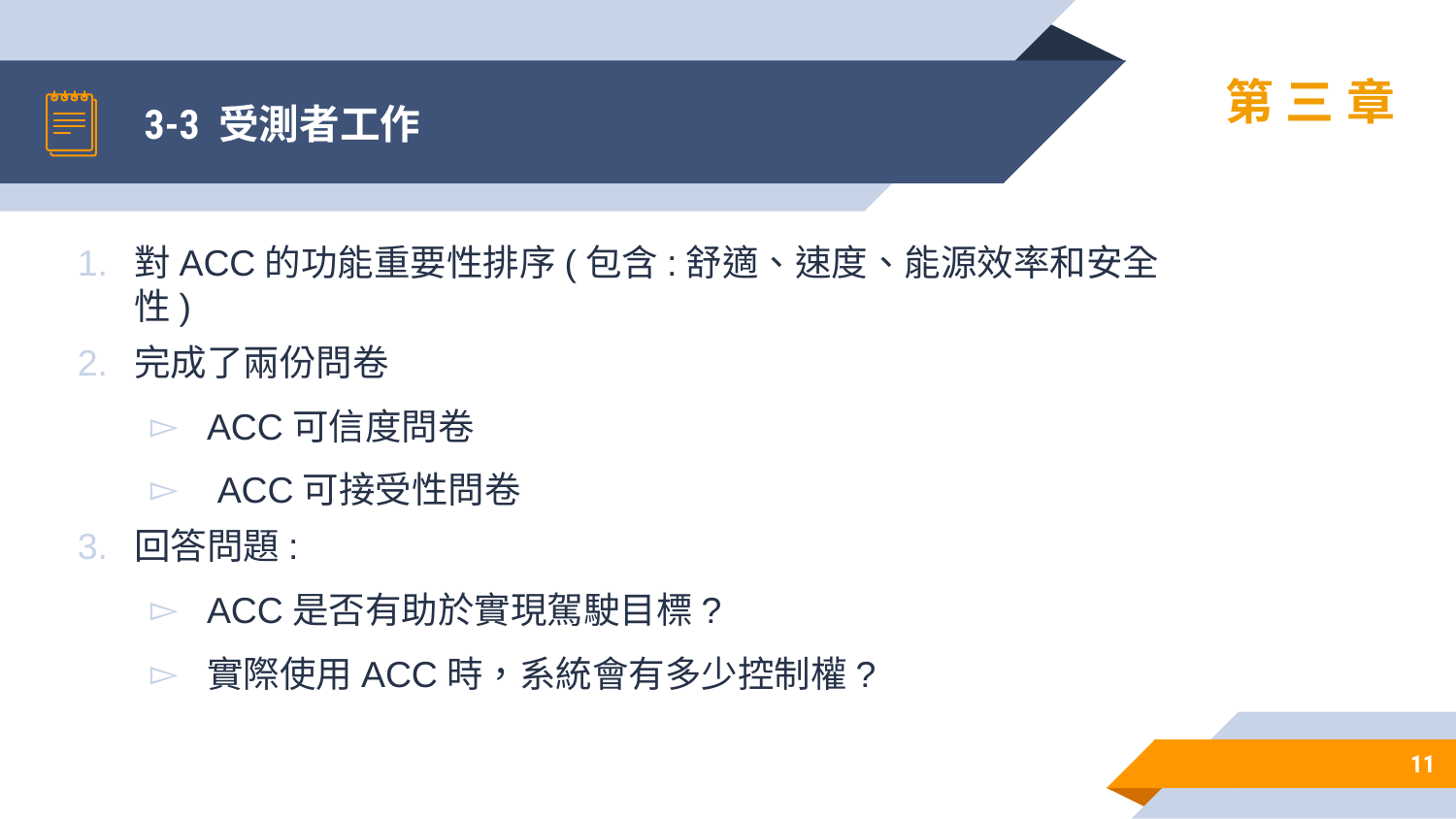

# 3-3 受測者工作
第三章

對ACC的功能重要性排序(包含:舒適、速度、能源效率和安全性)
完成了兩份問卷
ACC可信度問卷
 ACC可接受性問卷
回答問題:
ACC是否有助於實現駕駛目標?
實際使用ACC時，系統會有多少控制權?

11